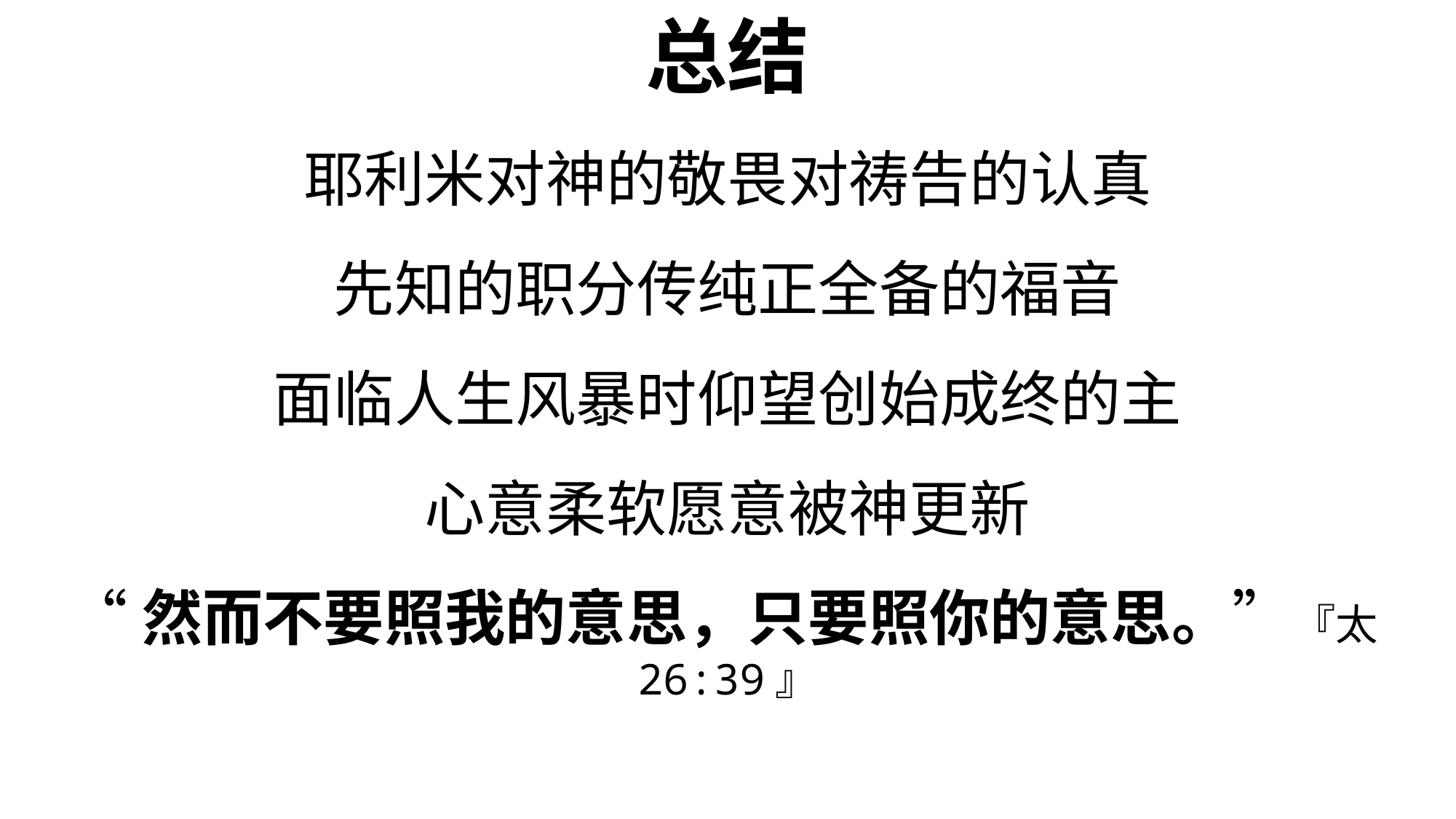

总结
耶利米对神的敬畏对祷告的认真
先知的职分传纯正全备的福音
面临人生风暴时仰望创始成终的主
心意柔软愿意被神更新
“然而不要照我的意思，只要照你的意思。”『太26:39』